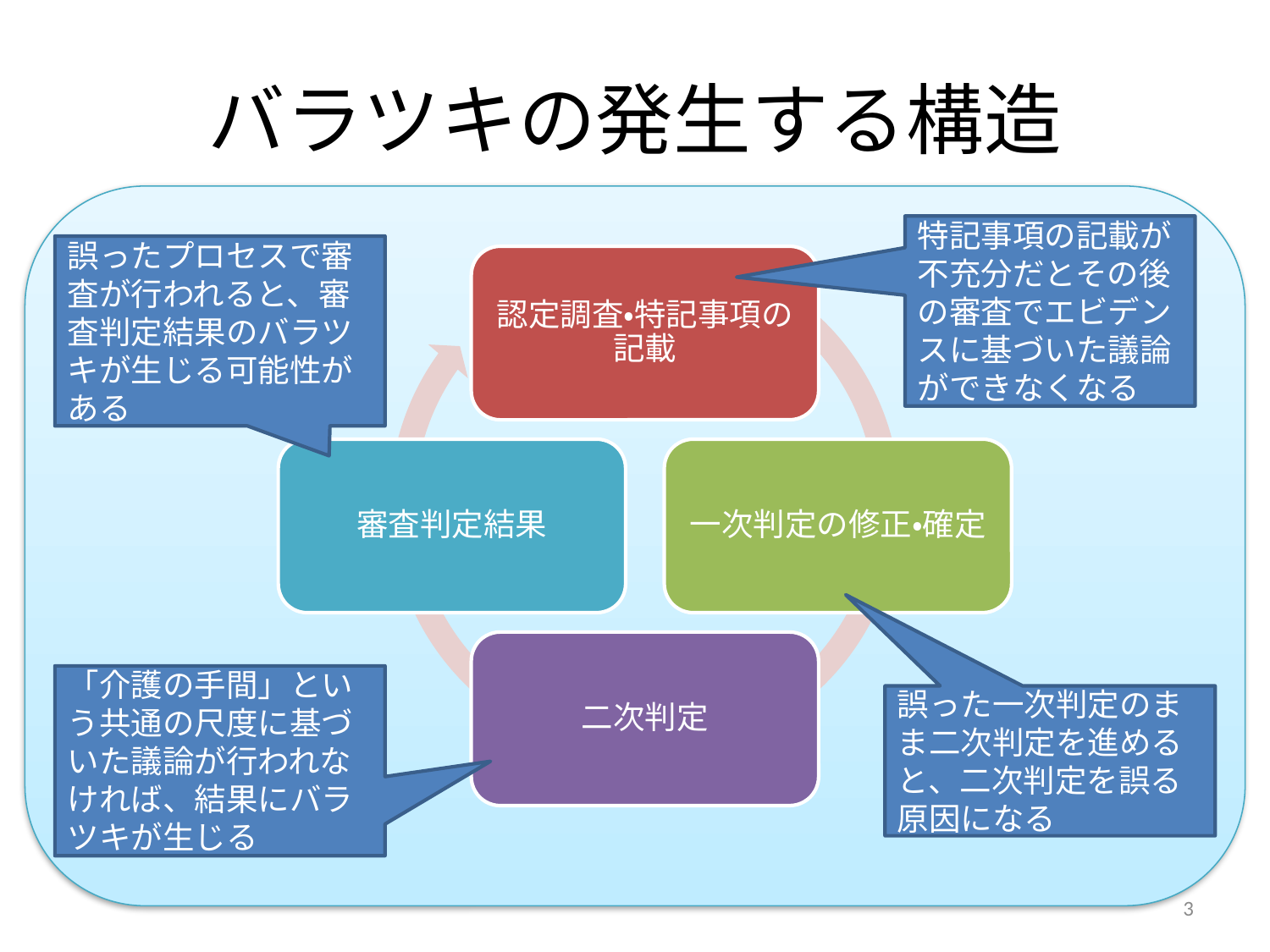

# バラツキの発生する構造

特記事項の記載が不充分だとその後の審査でエビデンスに基づいた議論ができなくなる

誤ったプロセスで審査が行われると、審査判定結果のバラツキが生じる可能性がある
認定調査・特記事項の記載
一次判定の修正・確定
二次判定
審査判定結果
「介護の手間」という共通の尺度に基づいた議論が行われなければ、結果にバラツキが生じる
誤った一次判定のまま二次判定を進めると、二次判定を誤る原因になる
3